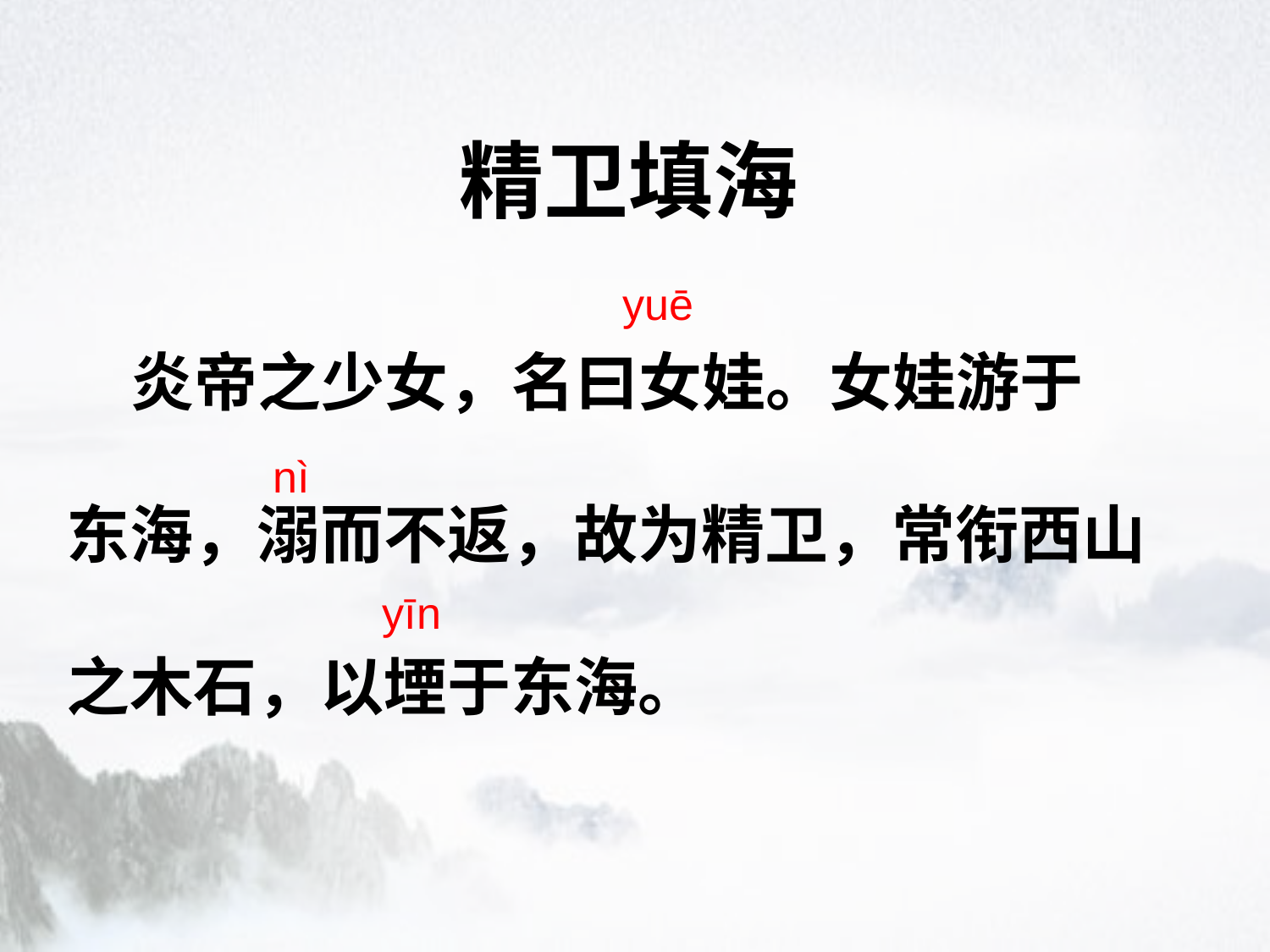

精卫填海
yuē
    炎帝之少女，名曰女娃。女娃游于

东海，溺而不返，故为精卫，常衔西山

之木石，以堙于东海。
nì
yīn